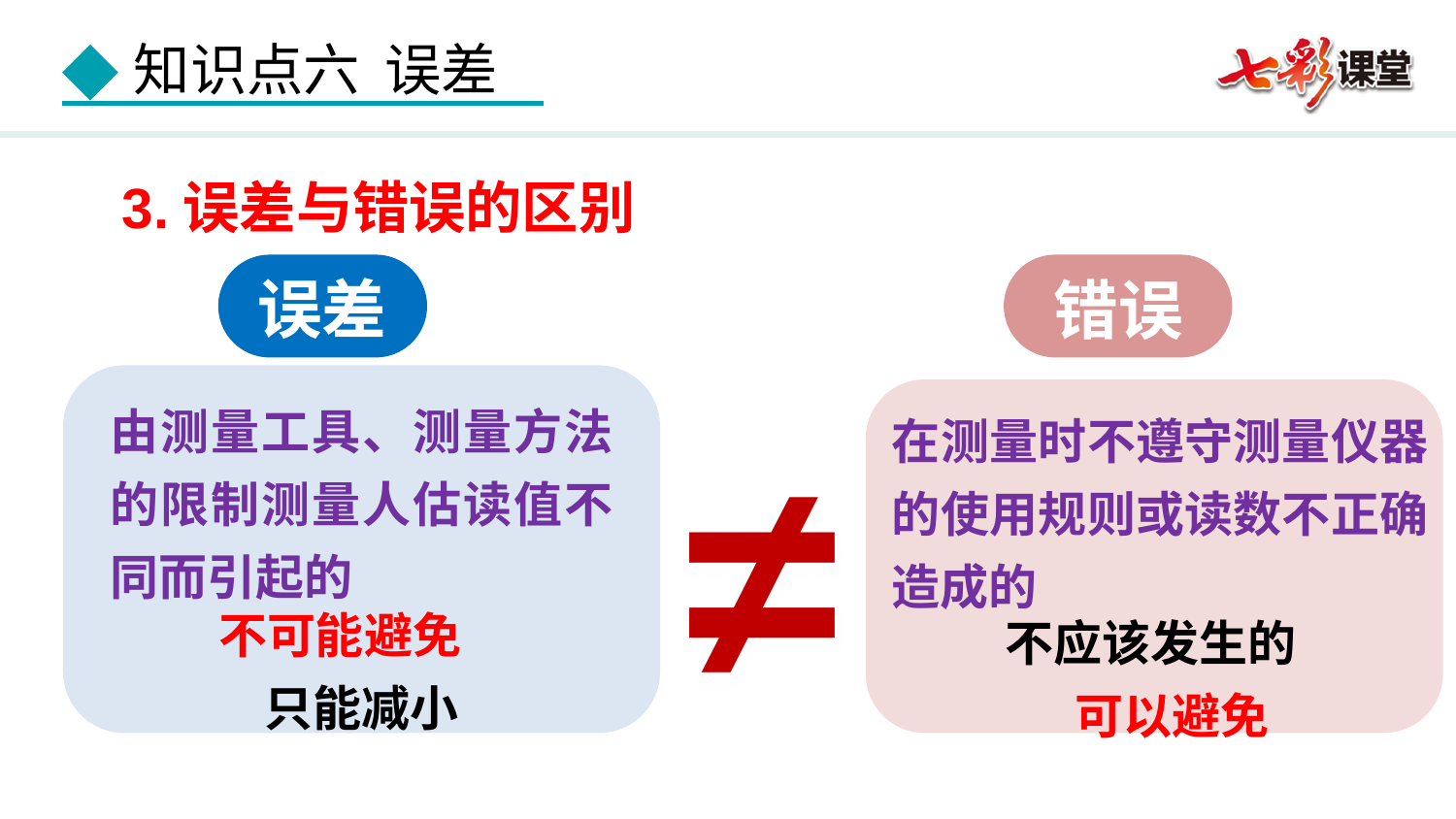

3.误差与错误的区别

误差

错误

由测量工具、测量方法的限制测量人估读值不同而引起的

在测量时不遵守测量仪器的使用规则或读数不正确造成的
≠
不可能避免
只能减小
不应该发生的
可以避免